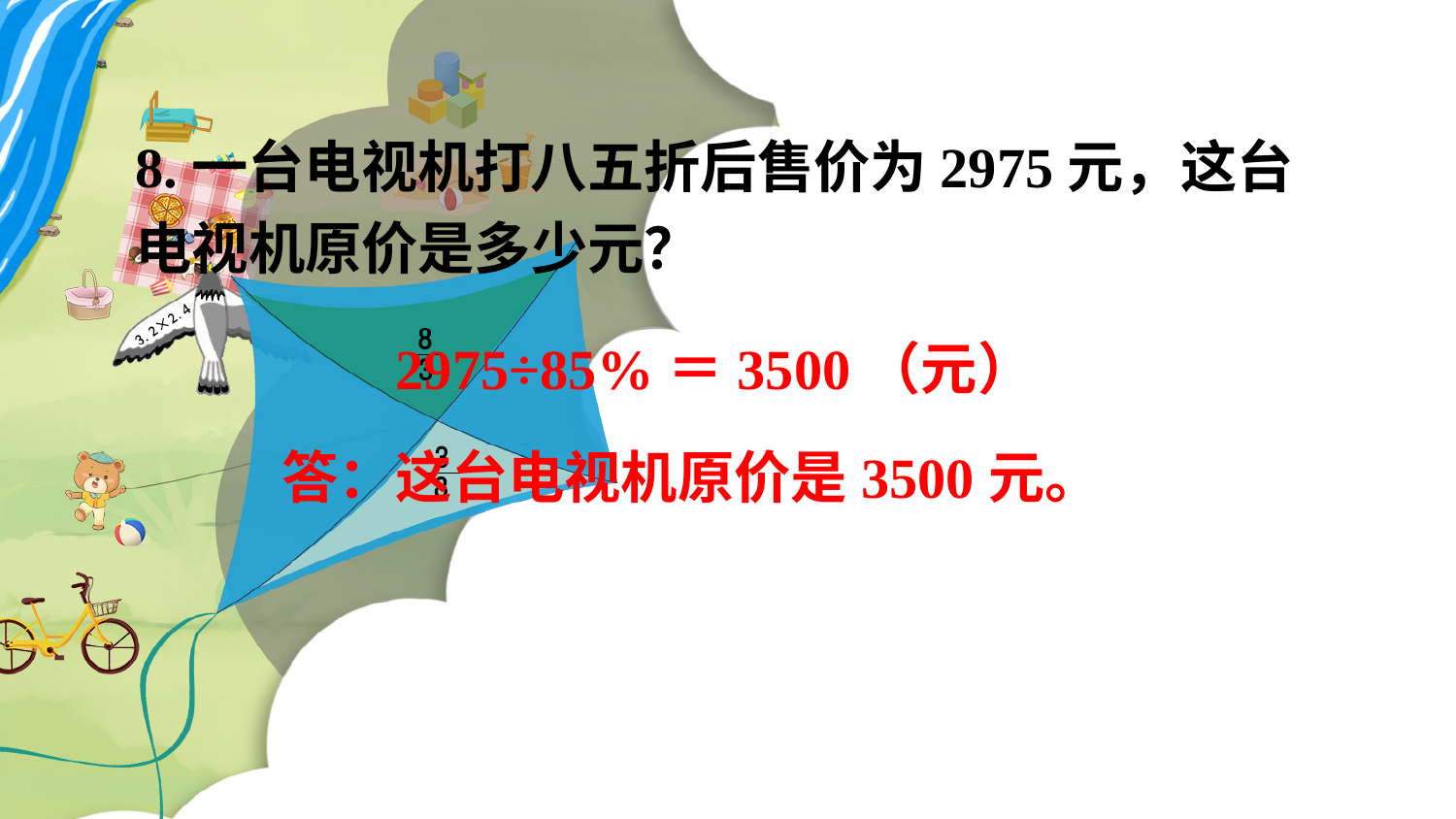

8.一台电视机打八五折后售价为2975元，这台电视机原价是多少元？
2975÷85%＝3500（元）
答：这台电视机原价是3500元。